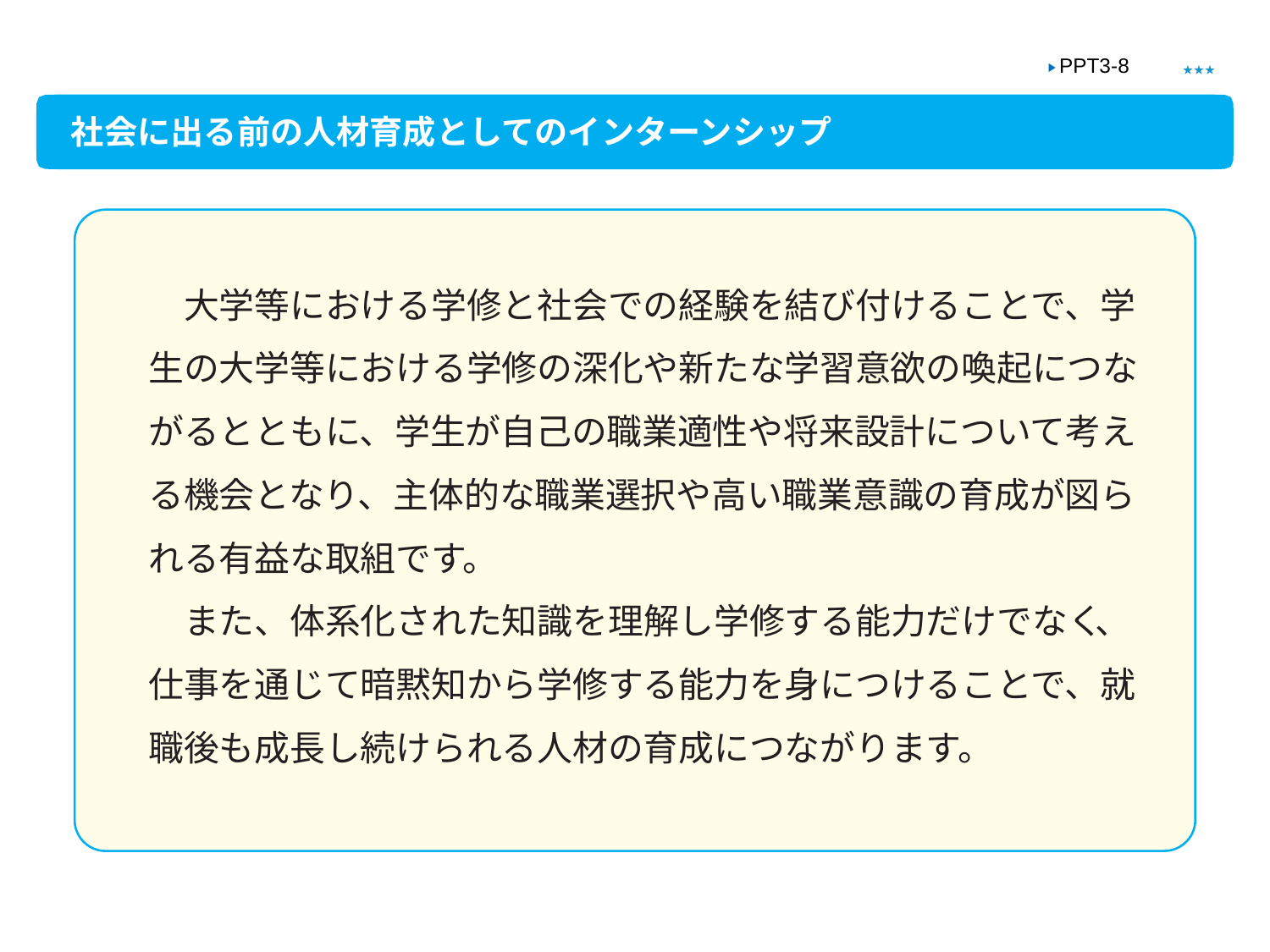

★★★
▶ PPT3-8

社会に出る前の人材育成としてのインターンシップ

　大学等における学修と社会での経験を結び付けることで、学生の大学等における学修の深化や新たな学習意欲の喚起につながるとともに、学生が自己の職業適性や将来設計について考える機会となり、主体的な職業選択や高い職業意識の育成が図られる有益な取組です。
　また、体系化された知識を理解し学修する能力だけでなく、仕事を通じて暗黙知から学修する能力を身につけることで、就職後も成長し続けられる人材の育成につながります。